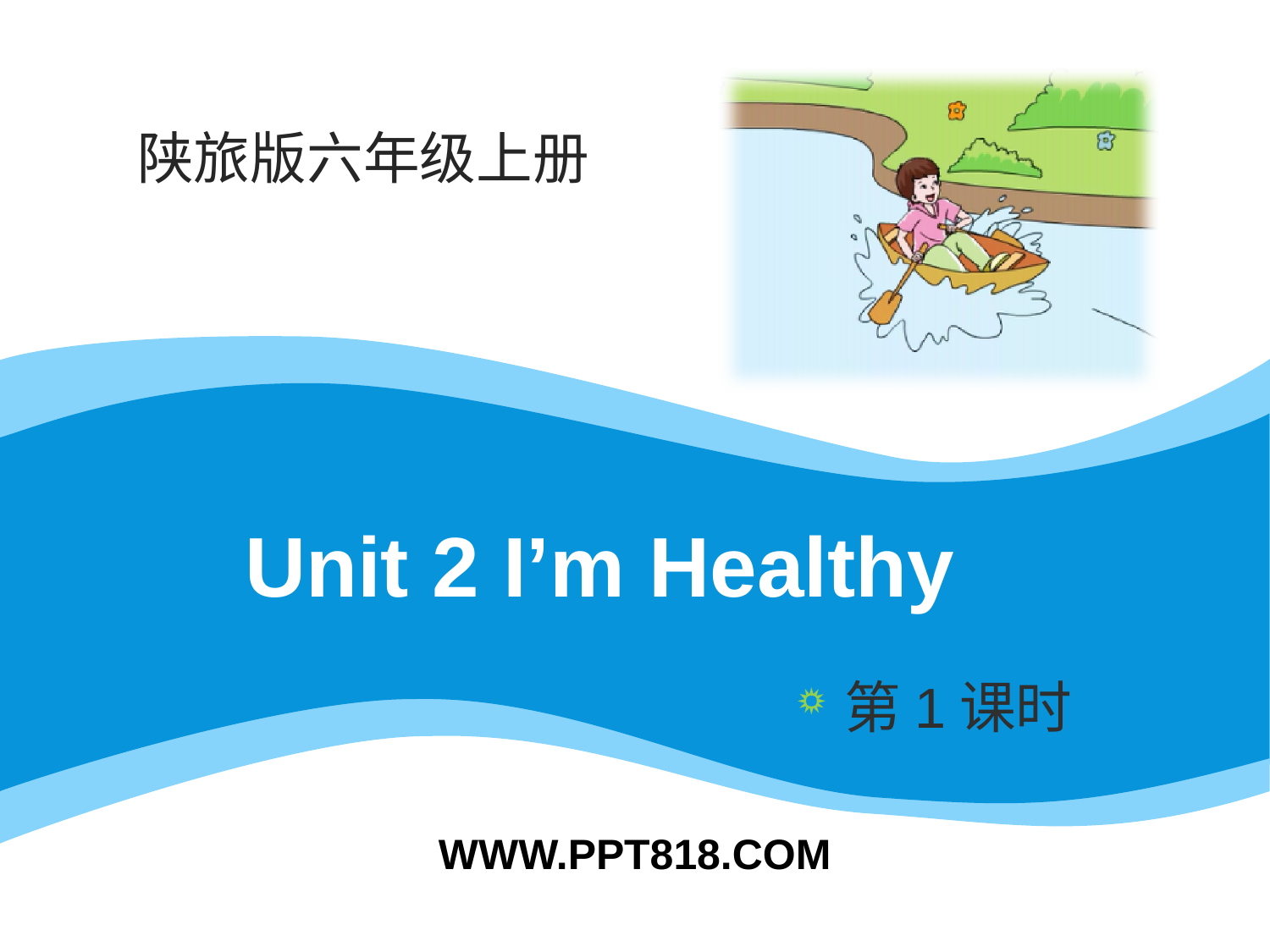

# Unit 2 I’m Healthy
第1课时
WWW.PPT818.COM